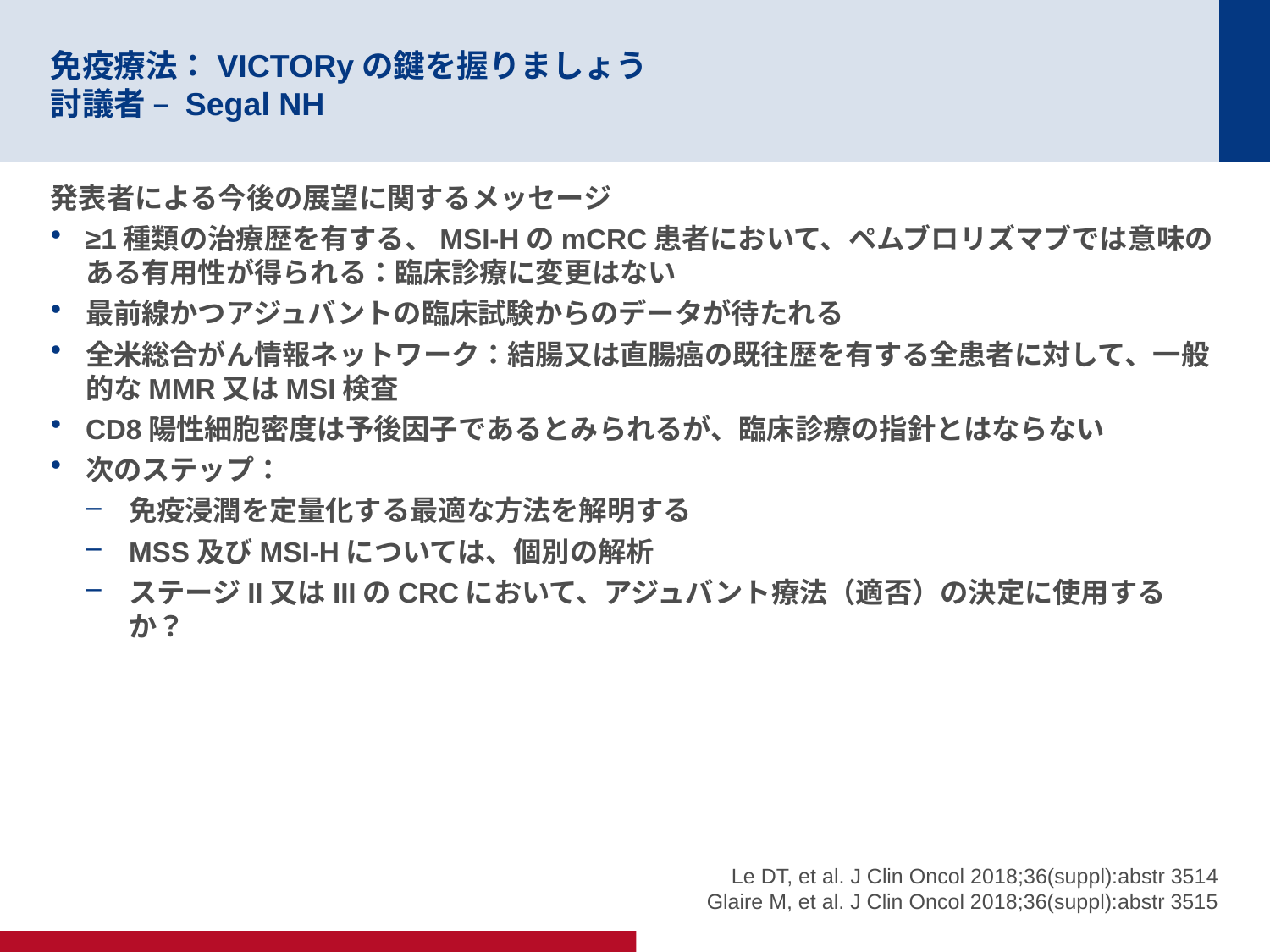

# 免疫療法：VICTORyの鍵を握りましょう 討議者 – Segal NH
発表者による今後の展望に関するメッセージ
≥1種類の治療歴を有する、MSI-HのmCRC患者において、ペムブロリズマブでは意味のある有用性が得られる：臨床診療に変更はない
最前線かつアジュバントの臨床試験からのデータが待たれる
全米総合がん情報ネットワーク：結腸又は直腸癌の既往歴を有する全患者に対して、一般的なMMR又はMSI検査
CD8陽性細胞密度は予後因子であるとみられるが、臨床診療の指針とはならない
次のステップ：
免疫浸潤を定量化する最適な方法を解明する
MSS及びMSI-Hについては、個別の解析
ステージII又はIIIのCRCにおいて、アジュバント療法（適否）の決定に使用するか？
Le DT, et al. J Clin Oncol 2018;36(suppl):abstr 3514
Glaire M, et al. J Clin Oncol 2018;36(suppl):abstr 3515